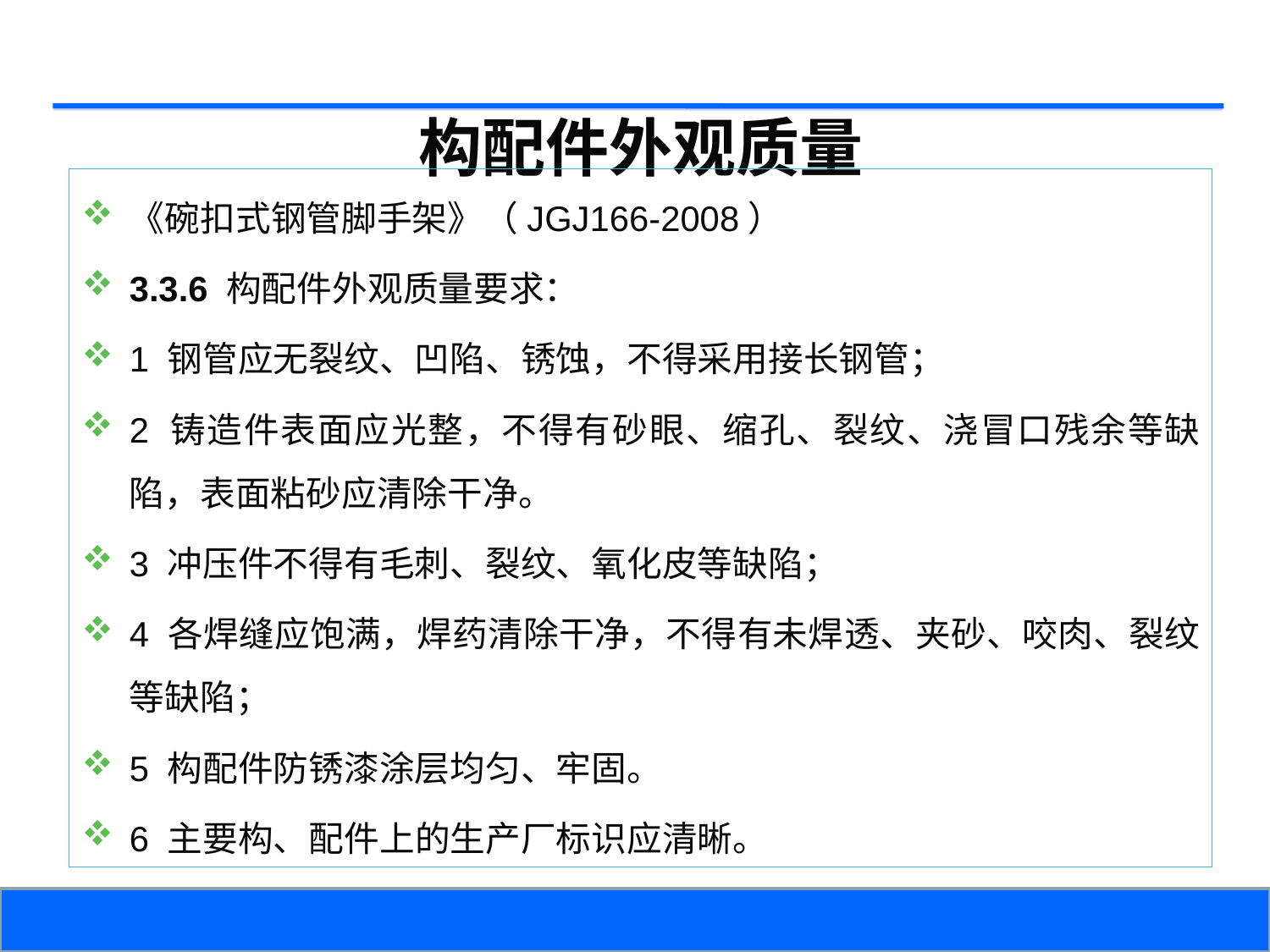

构配件外观质量
《碗扣式钢管脚手架》（JGJ166-2008）
3.3.6 构配件外观质量要求：
1 钢管应无裂纹、凹陷、锈蚀，不得采用接长钢管；
2 铸造件表面应光整，不得有砂眼、缩孔、裂纹、浇冒口残余等缺陷，表面粘砂应清除干净。
3 冲压件不得有毛刺、裂纹、氧化皮等缺陷；
4 各焊缝应饱满，焊药清除干净，不得有未焊透、夹砂、咬肉、裂纹等缺陷；
5 构配件防锈漆涂层均匀、牢固。
6 主要构、配件上的生产厂标识应清晰。